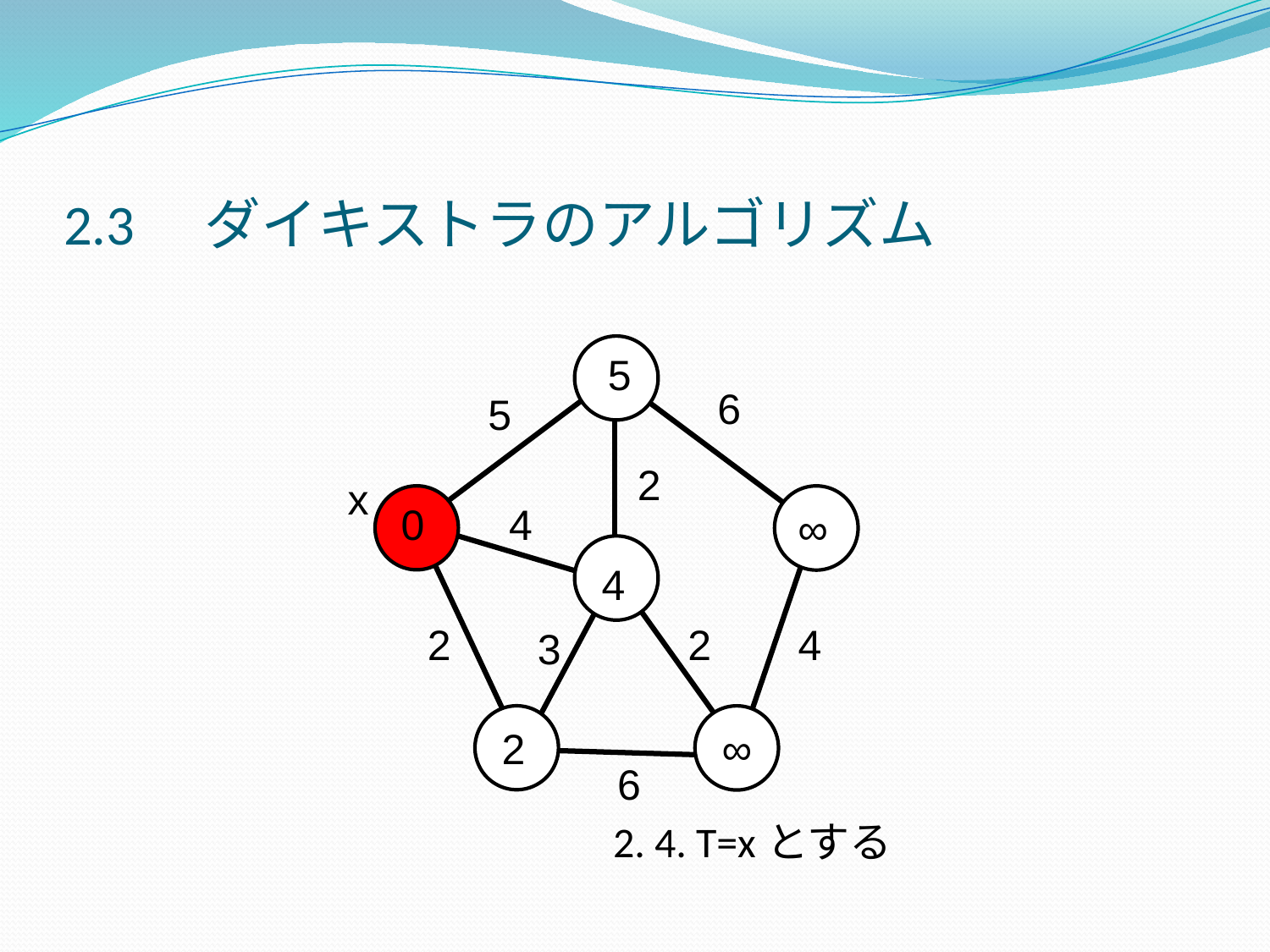

# 2.3　ダイキストラのアルゴリズム

　　　　       　　　               2. 4. T=xとする

5
6
5
2
x

0
4
∞

4
2
2
4
3

2
∞
6